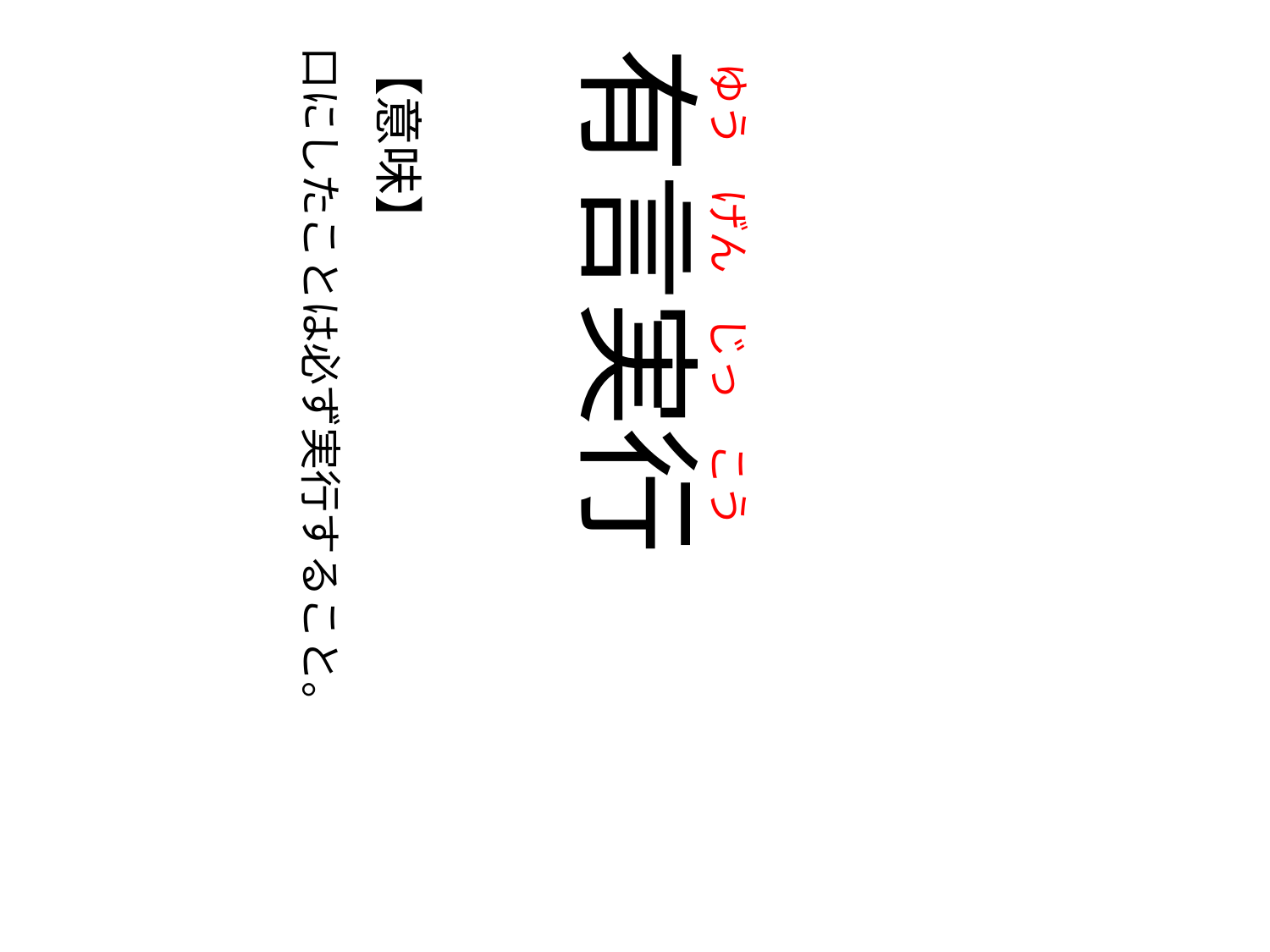

ゆう
の
げん
の
じっ
の
こう
口にしたことは必ず実行すること。
【意味】
有言実行